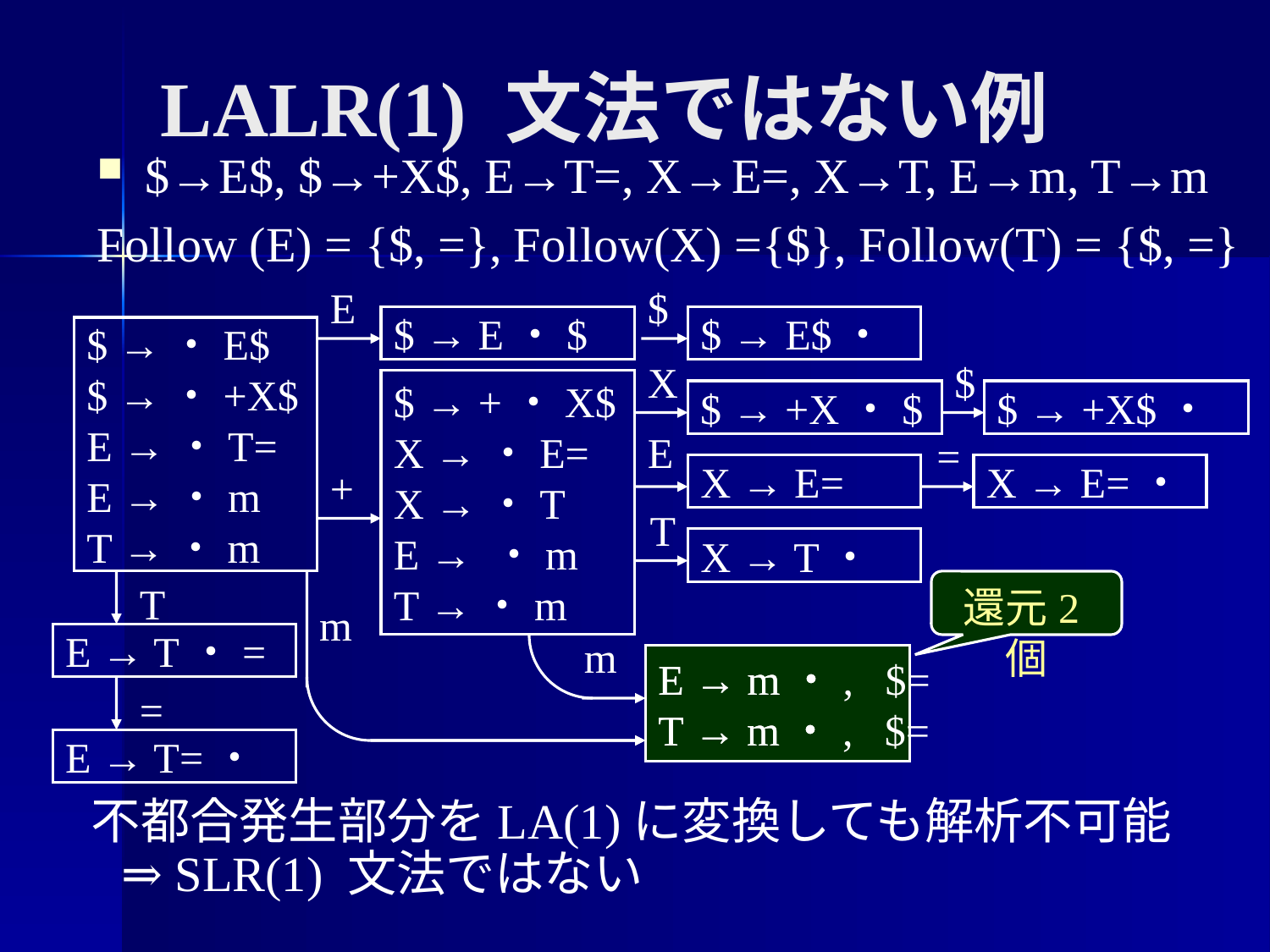

# LALR(1) 文法ではない例
$→E$, $→+X$, E→T=, X→E=, X→T, E→m, T→m
Follow (E) = {$, =}, Follow(X) ={$}, Follow(T) = {$, =}
E
$ → E・$

$
$ → E$・

$ →・E$
$ →・+X$
E →・T=
E →・m
T →・m
X
$ → +X・$

$
$ → +X$・

$ → +・X$
X →・E=
X →・T
E → ・m
T →・m
+

E
X → E=

=
X → E=・

T
X → T・

T
E → T・=

m
m

E → m・
T → m・

還元2個
E → m・,   $=
T → m・,   $=

=
E → T=・
不都合発生部分をLA(1)に変換しても解析不可能
⇒ SLR(1) 文法ではない